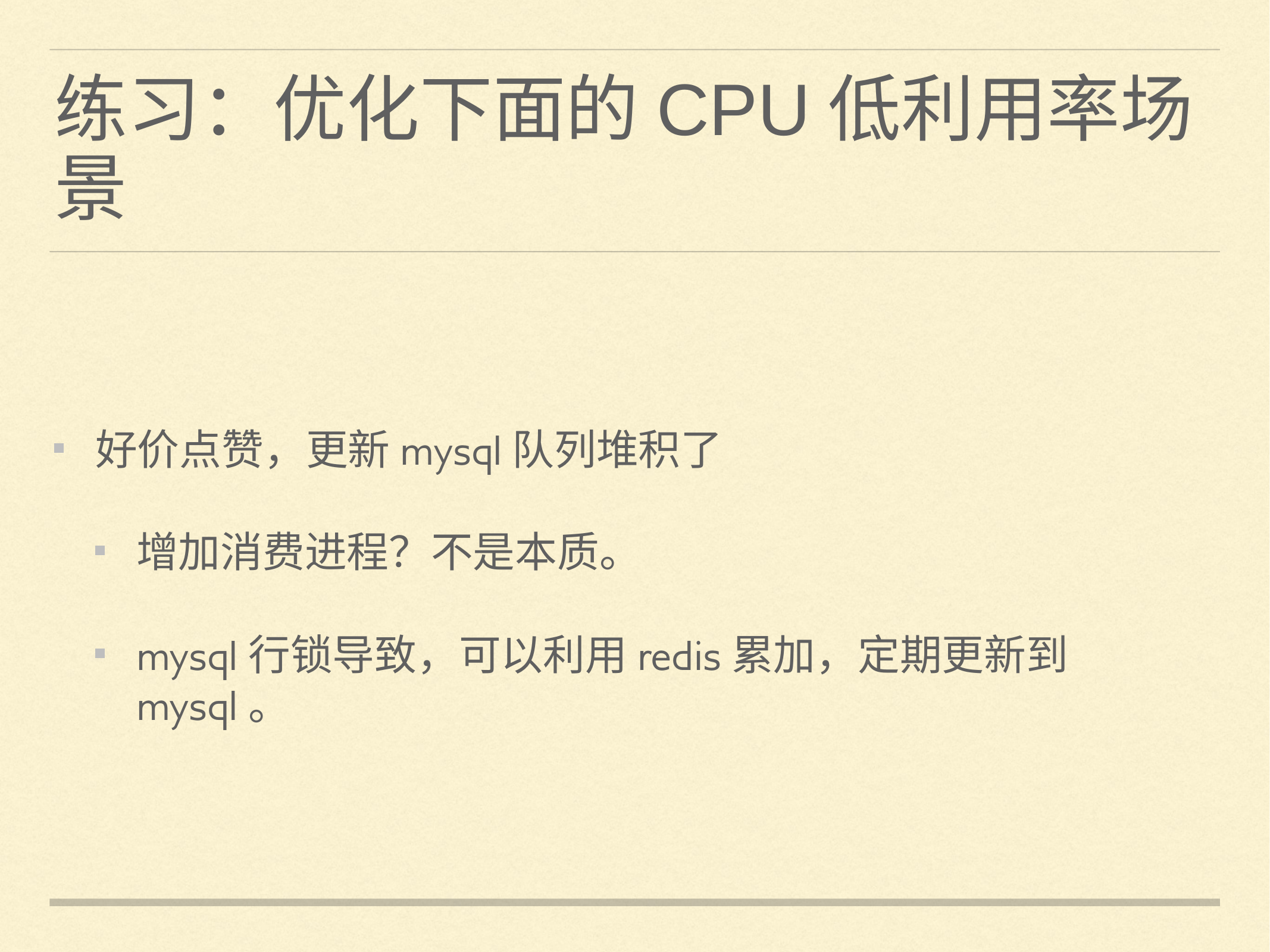

# 练习：优化下面的CPU低利用率场景
好价点赞，更新mysql队列堆积了
增加消费进程？不是本质。
mysql行锁导致，可以利用redis累加，定期更新到mysql。